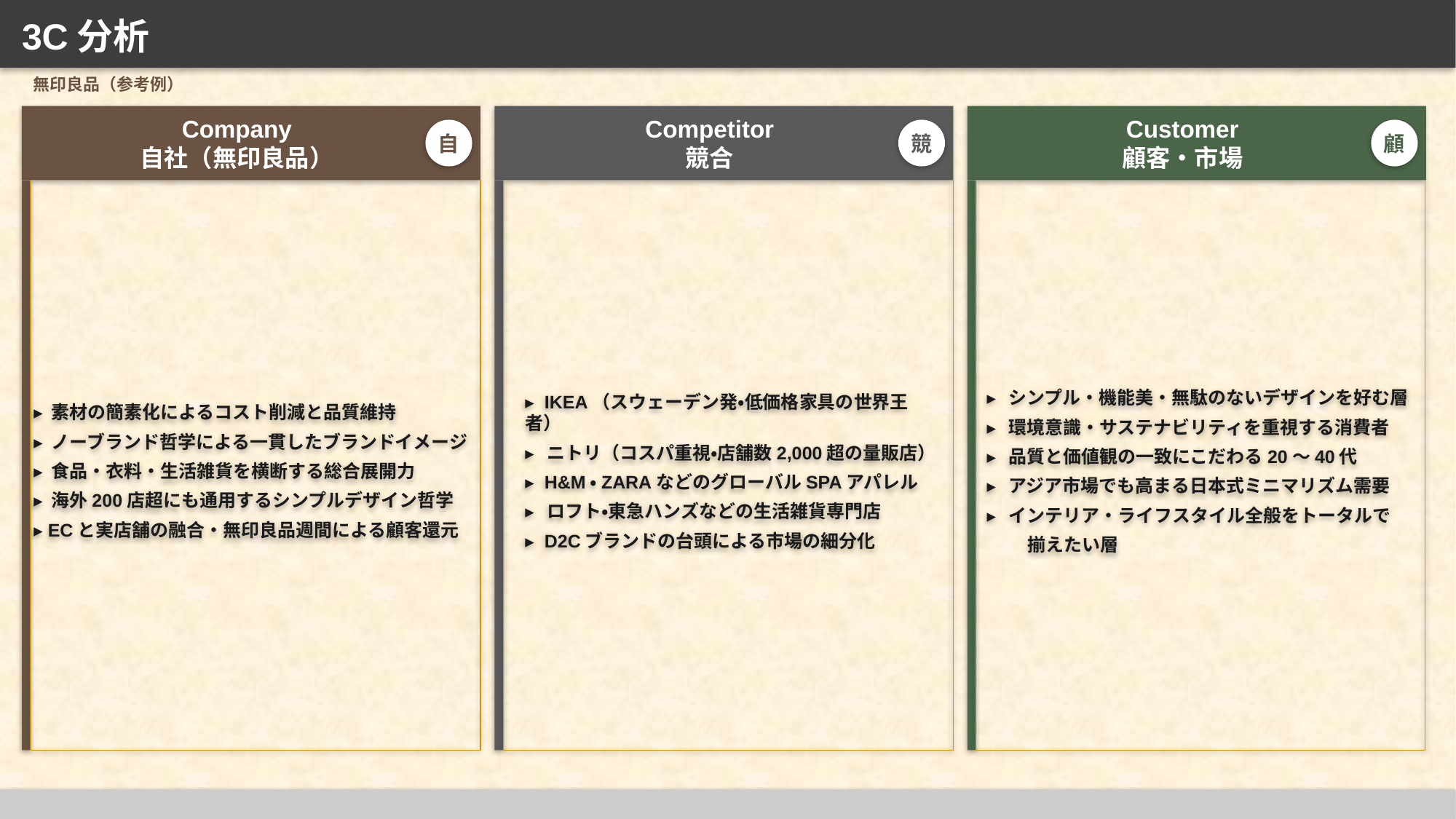

3C分析
無印良品（参考例）
Company
自社（無印良品）
Competitor
競合
Customer
顧客・市場
自
競
顧
▸ 素材の簡素化によるコスト削減と品質維持
▸ ノーブランド哲学による一貫したブランドイメージ
▸ 食品・衣料・生活雑貨を横断する総合展開力
▸ 海外200店超にも通用するシンプルデザイン哲学
▸ ECと実店舗の融合・無印良品週間による顧客還元

▸  IKEA（スウェーデン発・低価格家具の世界王者）
▸  ニトリ（コスパ重視・店舗数2,000超の量販店）
▸  H&M・ZARAなどのグローバルSPAアパレル
▸  ロフト・東急ハンズなどの生活雑貨専門店
▸  D2Cブランドの台頭による市場の細分化

▸  シンプル・機能美・無駄のないデザインを好む層
▸  環境意識・サステナビリティを重視する消費者
▸  品質と価値観の一致にこだわる20〜40代
▸  アジア市場でも高まる日本式ミニマリズム需要
▸  インテリア・ライフスタイル全般をトータルで
　　 揃えたい層